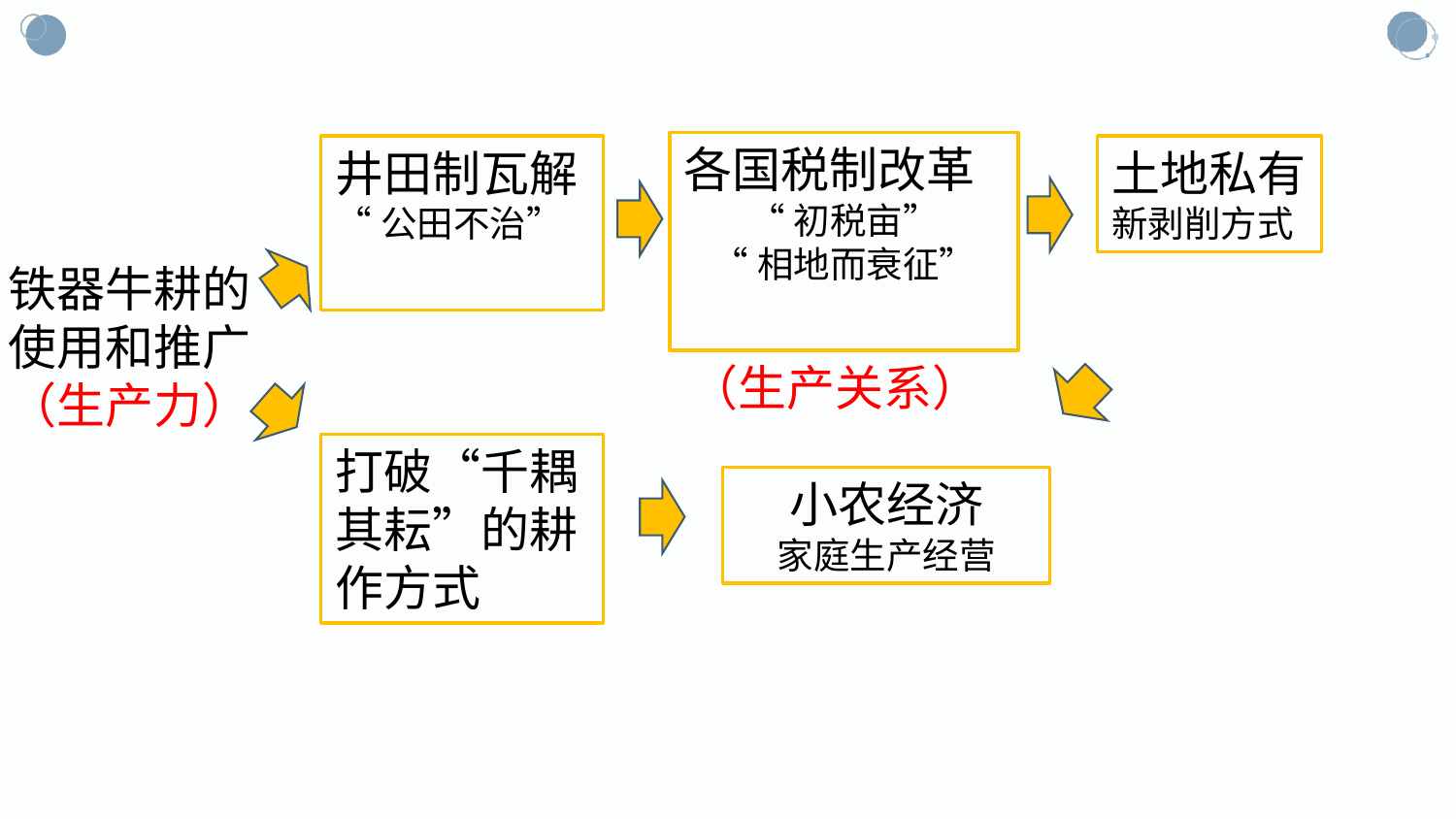

#

各国税制改革
“初税亩”
“相地而衰征”

井田制瓦解
“公田不治”

土地私有
新剥削方式

铁器牛耕的使用和推广
（生产力）
（生产关系）

小农经济
家庭生产经营

打破“千耦其耘”的耕作方式